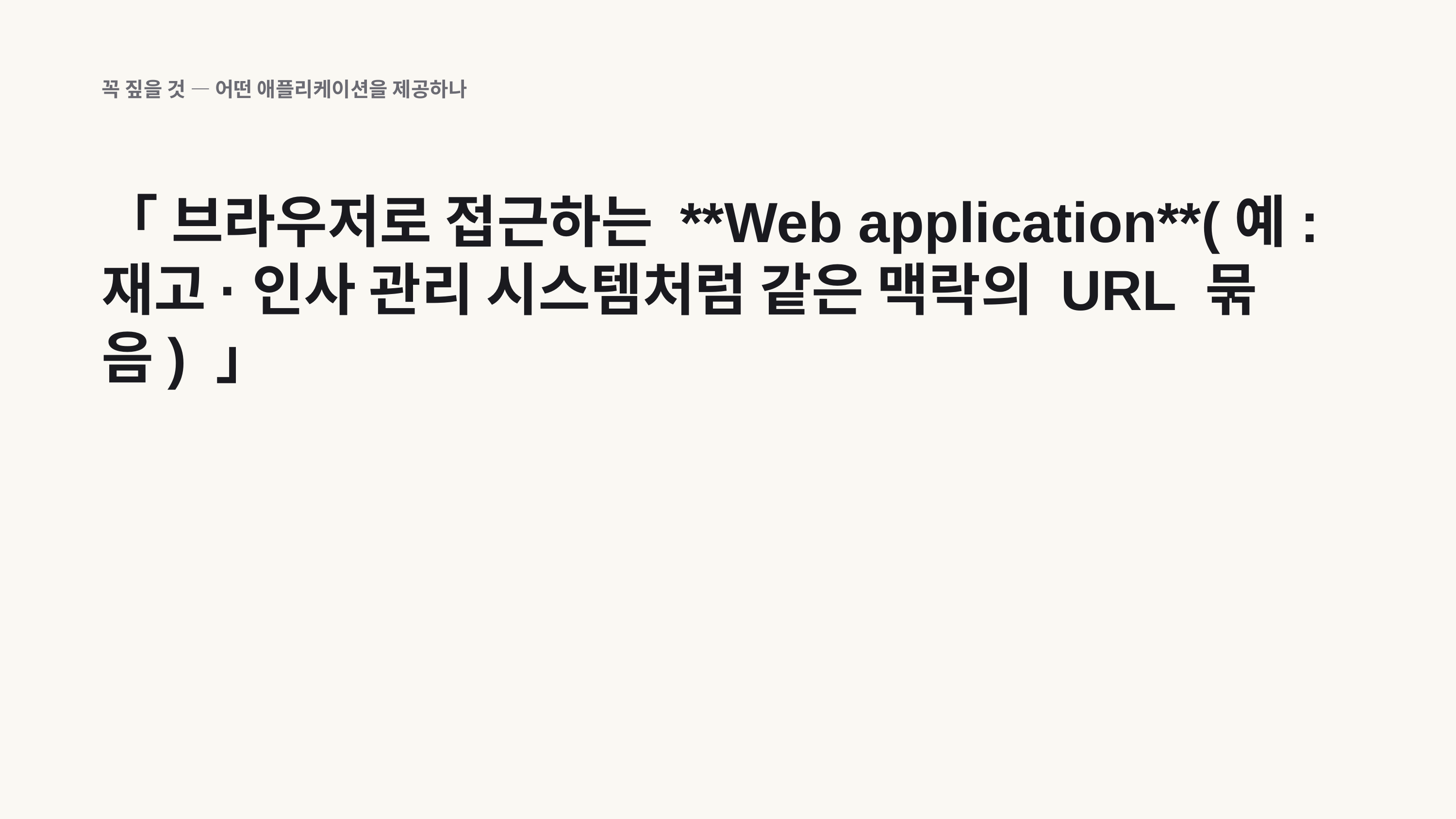

꼭 짚을 것 — 어떤 애플리케이션을 제공하나
「 브라우저로 접근하는 **Web application**(예: 재고·인사 관리 시스템처럼 같은 맥락의 URL 묶음) 」